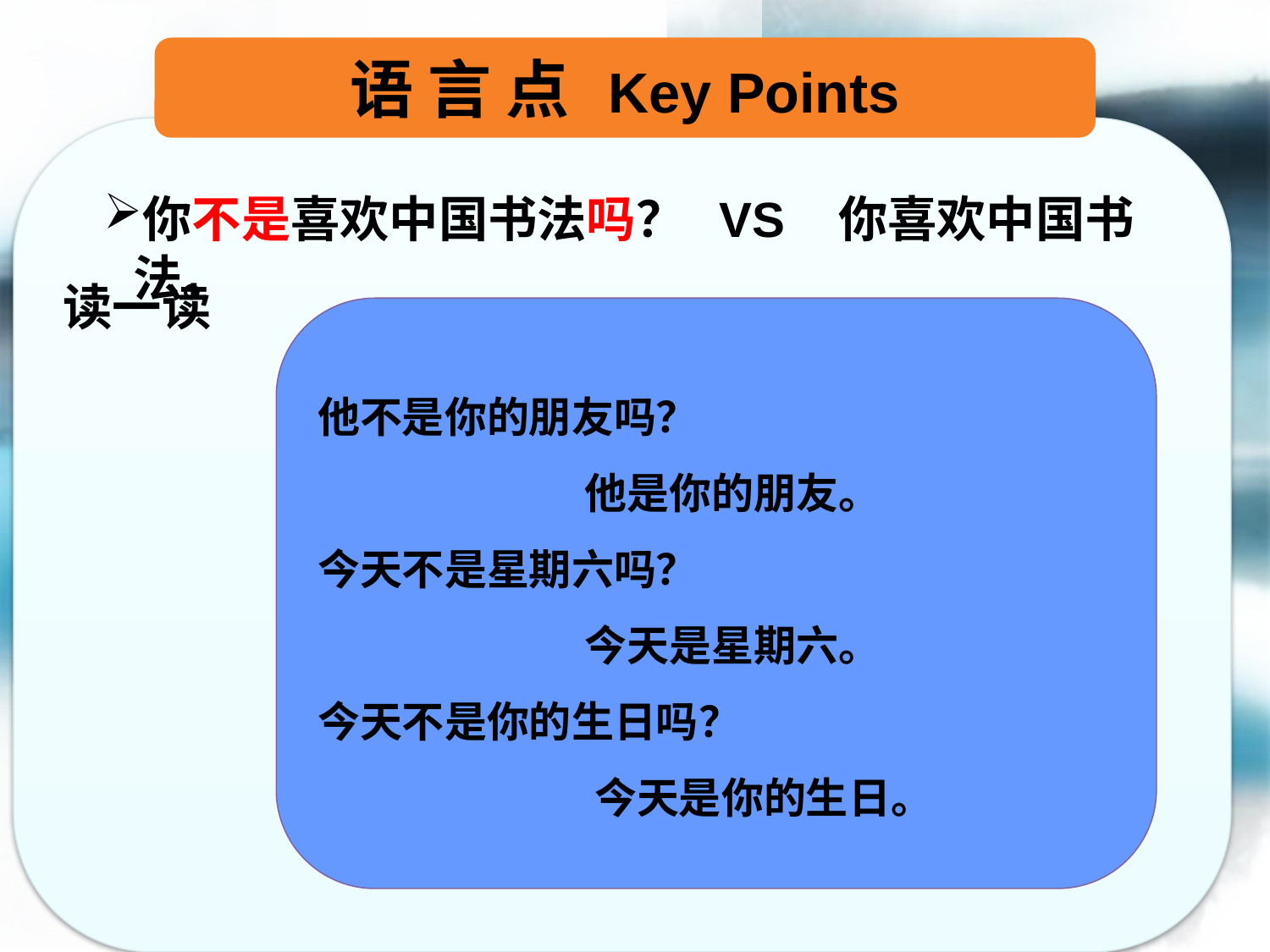

语 言 点  Key Points

你不是喜欢中国书法吗？  VS   你喜欢中国书法。
读一读
他不是你的朋友吗？
                           他是你的朋友。
今天不是星期六吗？
                           今天是星期六。
今天不是你的生日吗？
                            今天是你的生日。